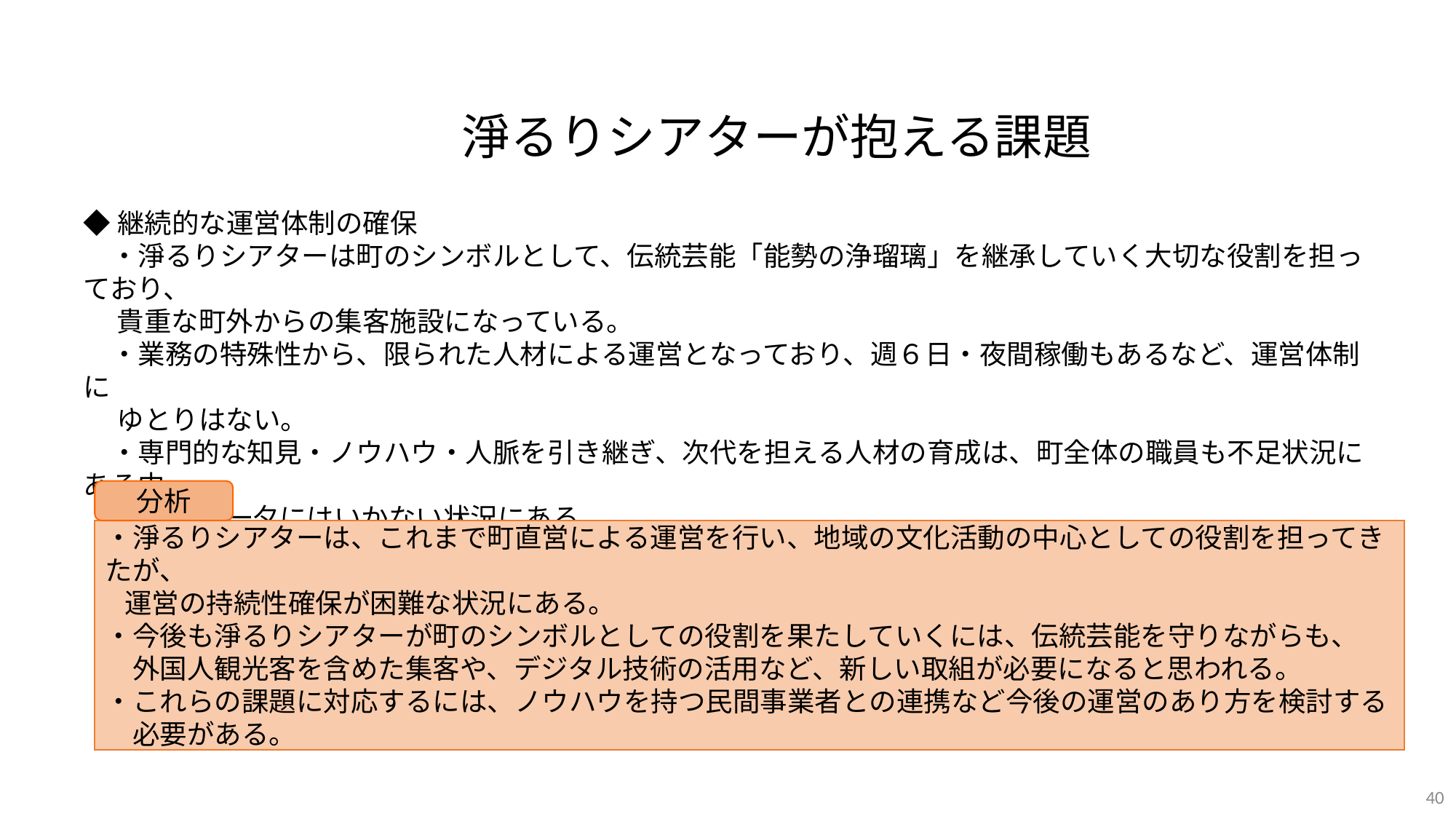

# 淨るりシアターが抱える課題
◆継続的な運営体制の確保
　・淨るりシアターは町のシンボルとして、伝統芸能「能勢の浄瑠璃」を継承していく大切な役割を担っており、
　 貴重な町外からの集客施設になっている。
　・業務の特殊性から、限られた人材による運営となっており、週６日・夜間稼働もあるなど、運営体制に
　 ゆとりはない。
　・専門的な知見・ノウハウ・人脈を引き継ぎ、次代を担える人材の育成は、町全体の職員も不足状況にある中
　 で、一朝一夕にはいかない状況にある。
分析
・淨るりシアターは、これまで町直営による運営を行い、地域の文化活動の中心としての役割を担ってきたが、
  運営の持続性確保が困難な状況にある。
・今後も淨るりシアターが町のシンボルとしての役割を果たしていくには、伝統芸能を守りながらも、
　外国人観光客を含めた集客や、デジタル技術の活用など、新しい取組が必要になると思われる。
・これらの課題に対応するには、ノウハウを持つ民間事業者との連携など今後の運営のあり方を検討する
　必要がある。
40